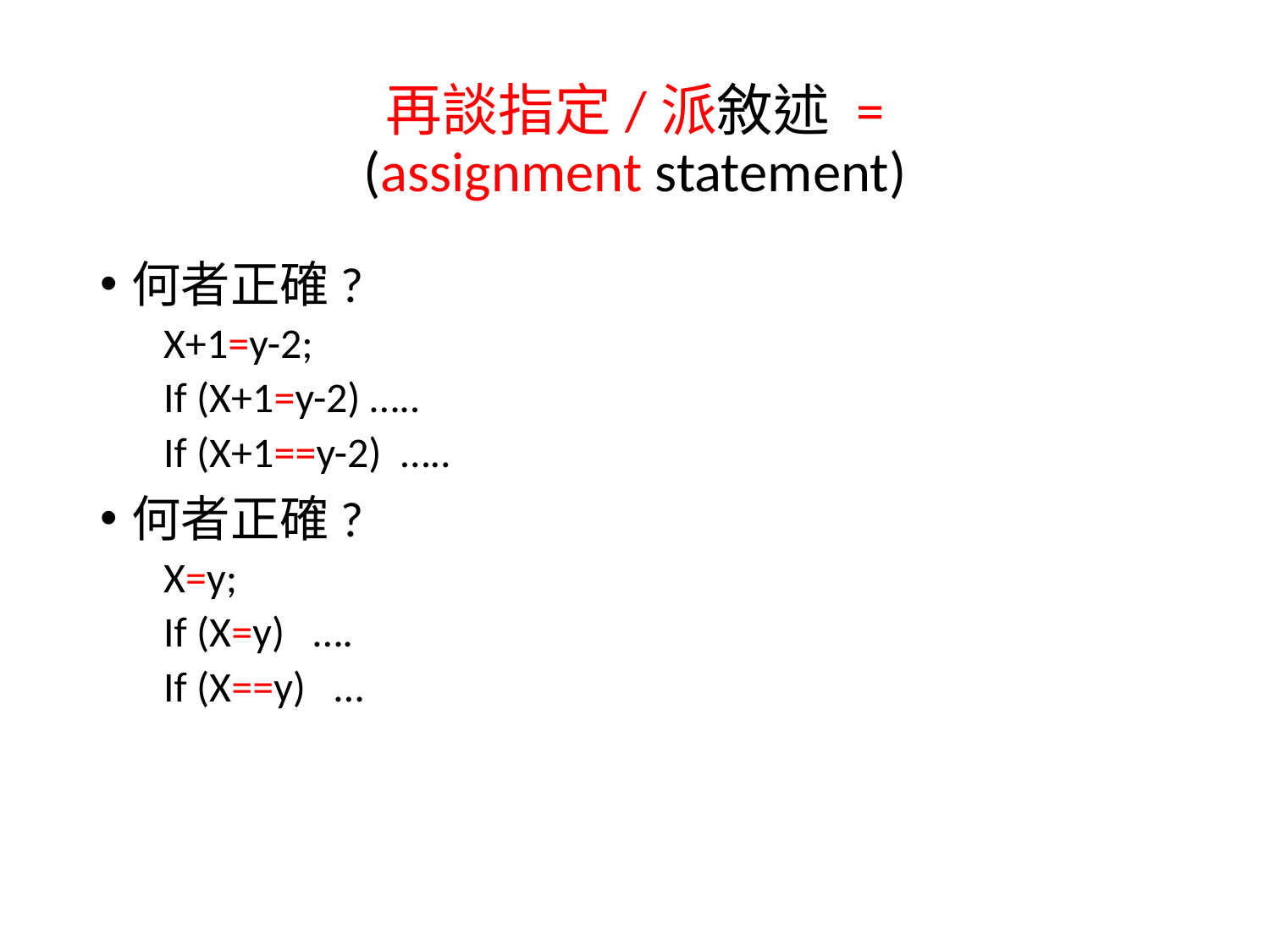

# 再談指定/派敘述 = (assignment statement)
何者正確?
X+1=y-2;
If (X+1=y-2) …..
If (X+1==y-2)  …..
何者正確?
X=y;
If (X=y)   ….
If (X==y)   …